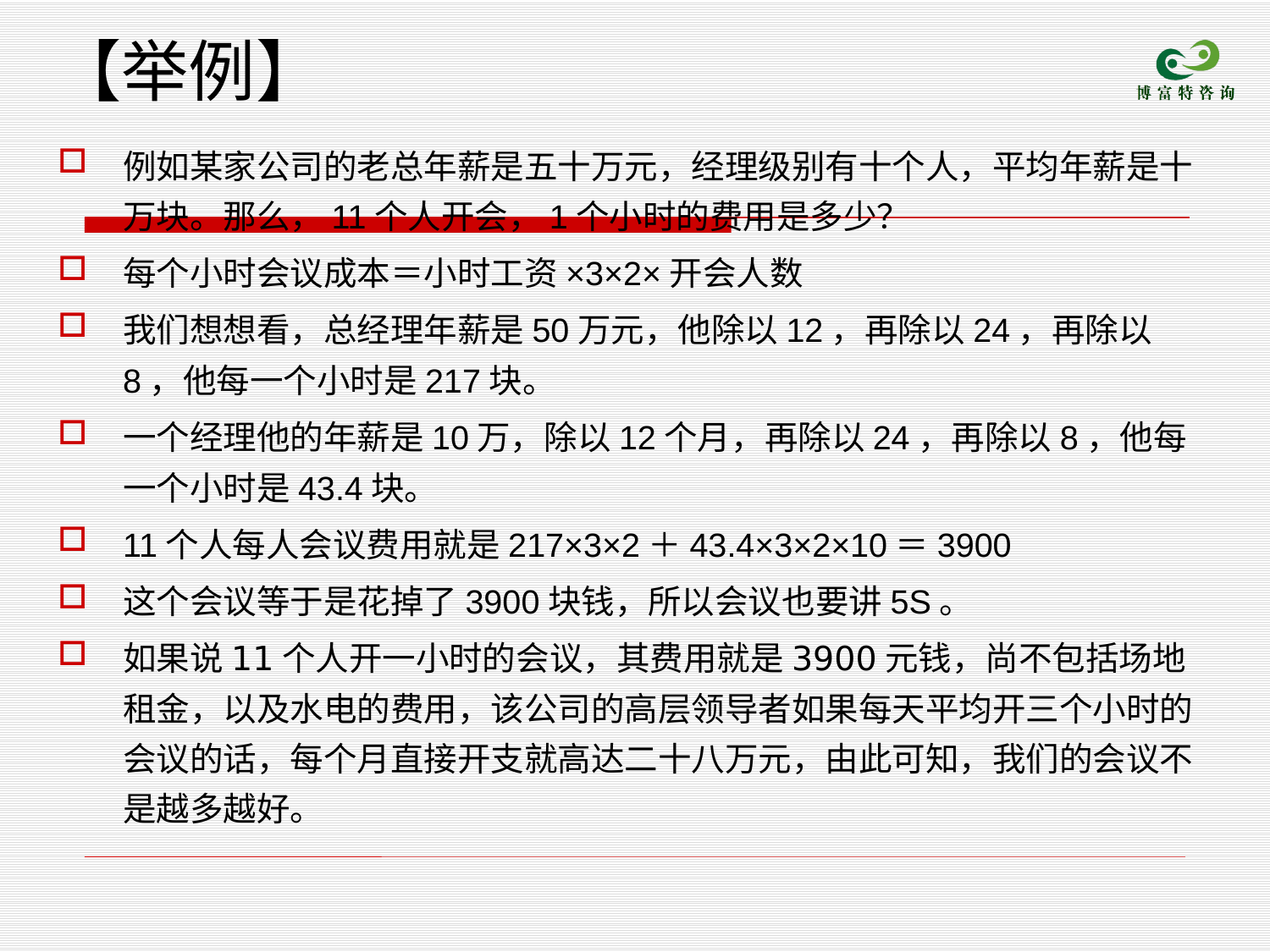

# 【举例】

例如某家公司的老总年薪是五十万元，经理级别有十个人，平均年薪是十万块。那么，11个人开会，1个小时的费用是多少？
每个小时会议成本＝小时工资×3×2×开会人数
我们想想看，总经理年薪是50万元，他除以12，再除以24，再除以8，他每一个小时是217块。
一个经理他的年薪是10万，除以12个月，再除以24，再除以8，他每一个小时是43.4块。
11个人每人会议费用就是217×3×2＋43.4×3×2×10＝3900
这个会议等于是花掉了3900块钱，所以会议也要讲5S。
如果说11个人开一小时的会议，其费用就是3900元钱，尚不包括场地租金，以及水电的费用，该公司的高层领导者如果每天平均开三个小时的会议的话，每个月直接开支就高达二十八万元，由此可知，我们的会议不是越多越好。
742